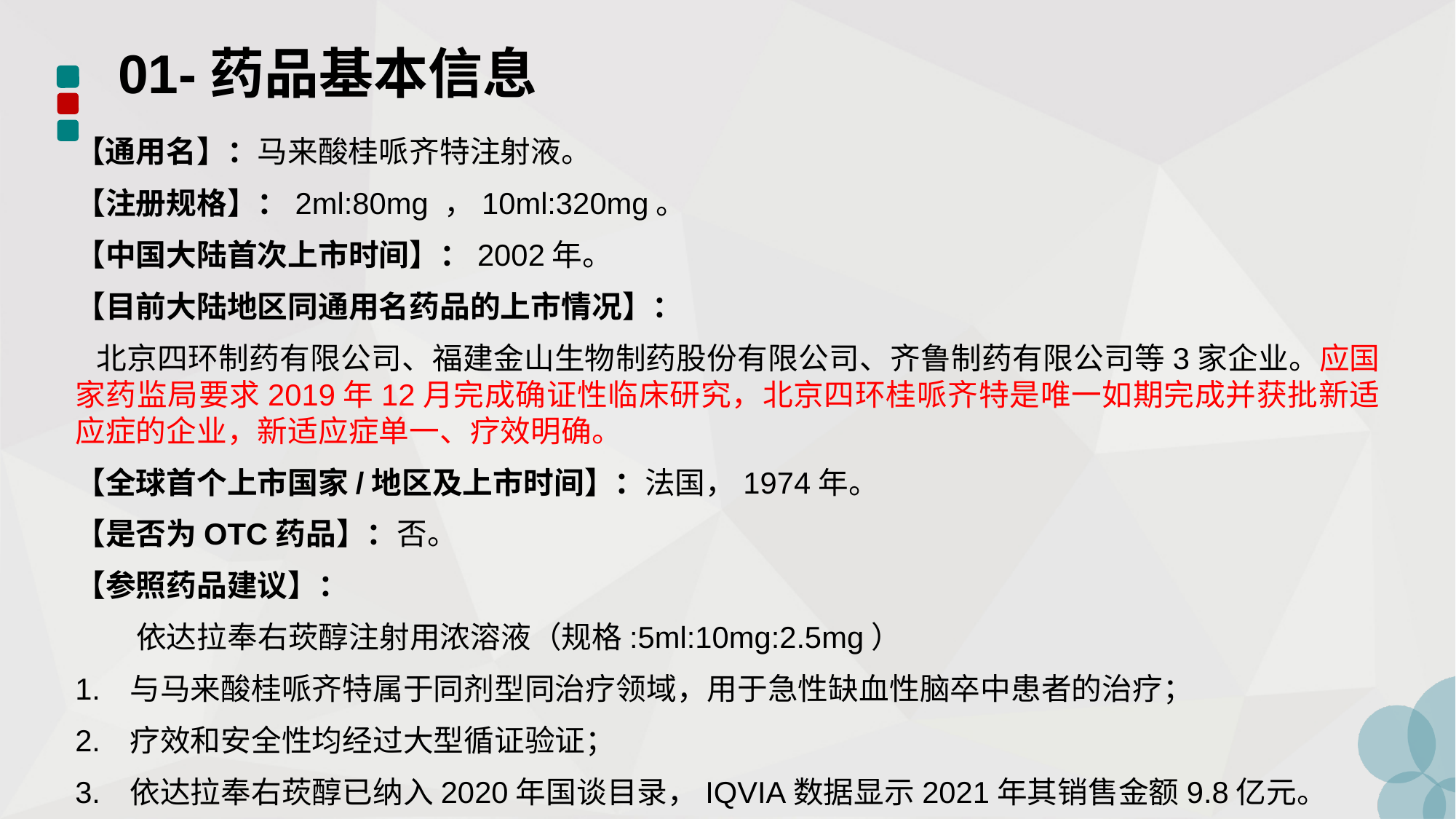

# 01-药品基本信息
【通用名】：马来酸桂哌齐特注射液。
【注册规格】：2ml:80mg ，10ml:320mg。
【中国大陆首次上市时间】：2002年。
【目前大陆地区同通用名药品的上市情况】：
  北京四环制药有限公司、福建金山生物制药股份有限公司、齐鲁制药有限公司等3家企业。应国家药监局要求2019年12月完成确证性临床研究，北京四环桂哌齐特是唯一如期完成并获批新适应症的企业，新适应症单一、疗效明确。
【全球首个上市国家/地区及上市时间】：法国，1974年。
【是否为OTC药品】：否。
【参照药品建议】：
        依达拉奉右莰醇注射用浓溶液（规格:5ml:10mg:2.5mg）
与马来酸桂哌齐特属于同剂型同治疗领域，用于急性缺血性脑卒中患者的治疗；
疗效和安全性均经过大型循证验证；
依达拉奉右莰醇已纳入2020年国谈目录，IQVIA数据显示2021年其销售金额9.8亿元。